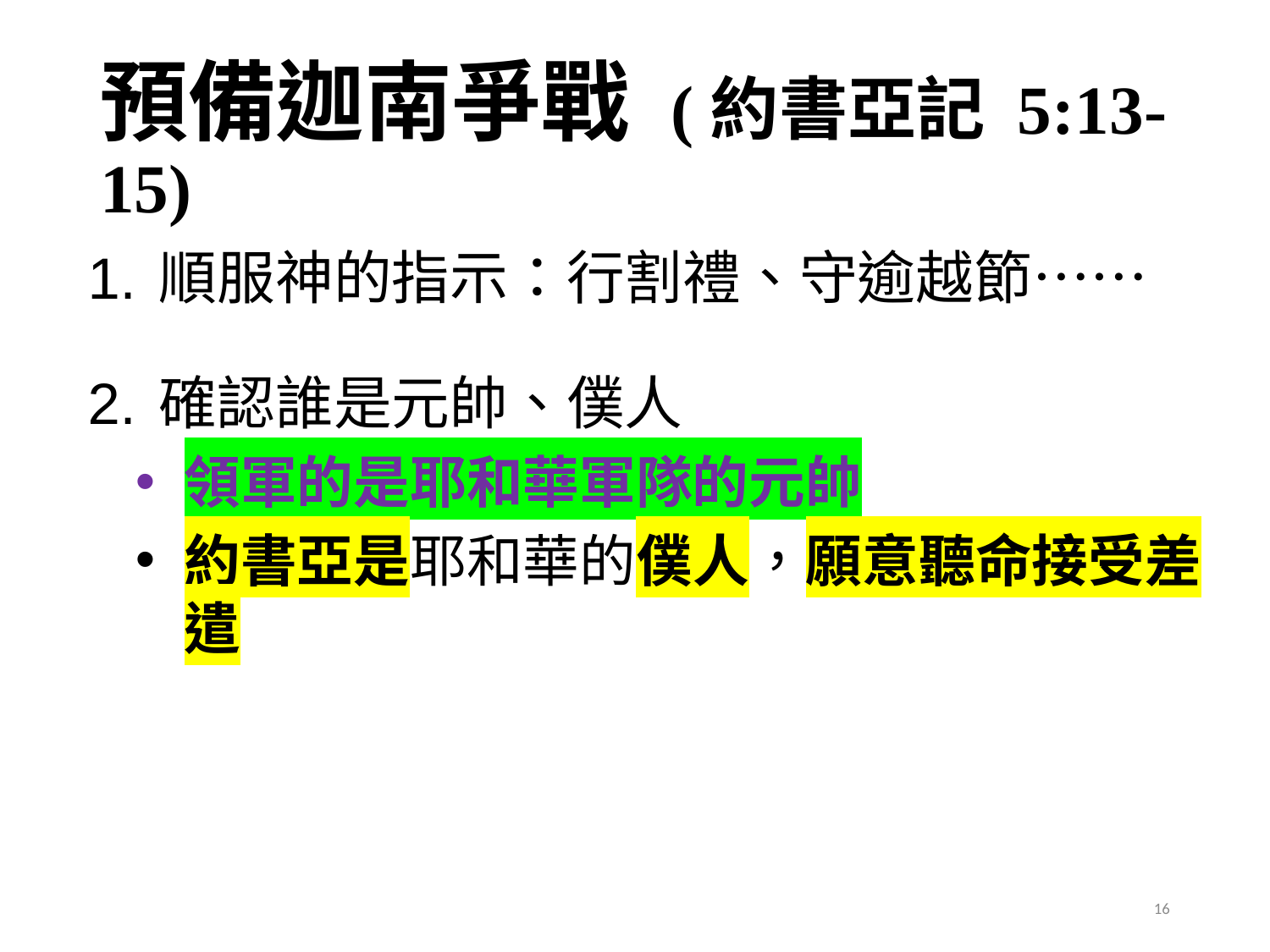

# 預備迦南爭戰 (約書亞記 5:13-15)
順服神的指示：行割禮、守逾越節……
確認誰是元帥、僕人
領軍的是耶和華軍隊的元帥
約書亞是耶和華的僕人，願意聽命接受差遣
16